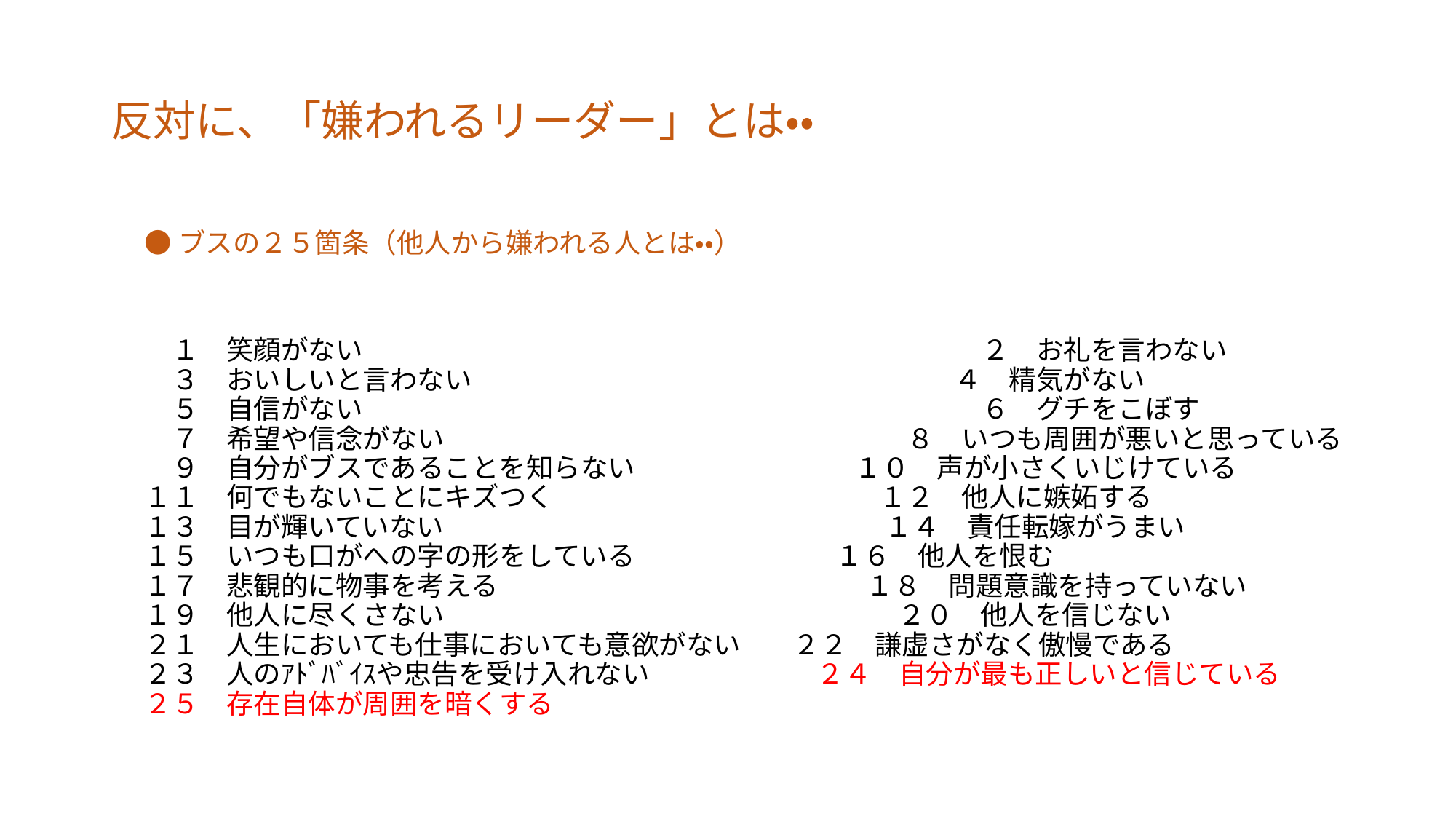

# 反対に、「嫌われるリーダー」とは・・
●ブスの２５箇条（他人から嫌われる人とは・・）
　１　笑顔がない　　　　　　　　　　　　　　　　　　　　　　   ２　お礼を言わない
　３　おいしいと言わない　　　　　　　　　　　　　　　　　   ４　精気がない
　５　自信がない　　　　　　　　　　　　　　　　　　　　　　   ６　グチをこぼす
　７　希望や信念がない　　　　　　　　　　　　　　             ８　いつも周囲が悪いと思っている
　９　自分がブスであることを知らない　　　　　　         １０　声が小さくいじけている
１１　何でもないことにキズつく　　　　　　　　　             １２　他人に嫉妬する
１３　目が輝いていない　　　　　　　　　　　　　              １４　責任転嫁がうまい
１５　いつも口がへの字の形をしている　　　　　　      １６　他人を恨む
１７　悲観的に物事を考える　　　　　　　　　　　           １８　問題意識を持っていない
１９　他人に尽くさない　　　　　　　　　　　　　                ２０　他人を信じない
２１　人生においても仕事においても意欲がない　    ２２　謙虚さがなく傲慢である
２３　人のｱﾄﾞﾊﾞｲｽや忠告を受け入れない　　　　　     ２４　自分が最も正しいと信じている
２５　存在自体が周囲を暗くする